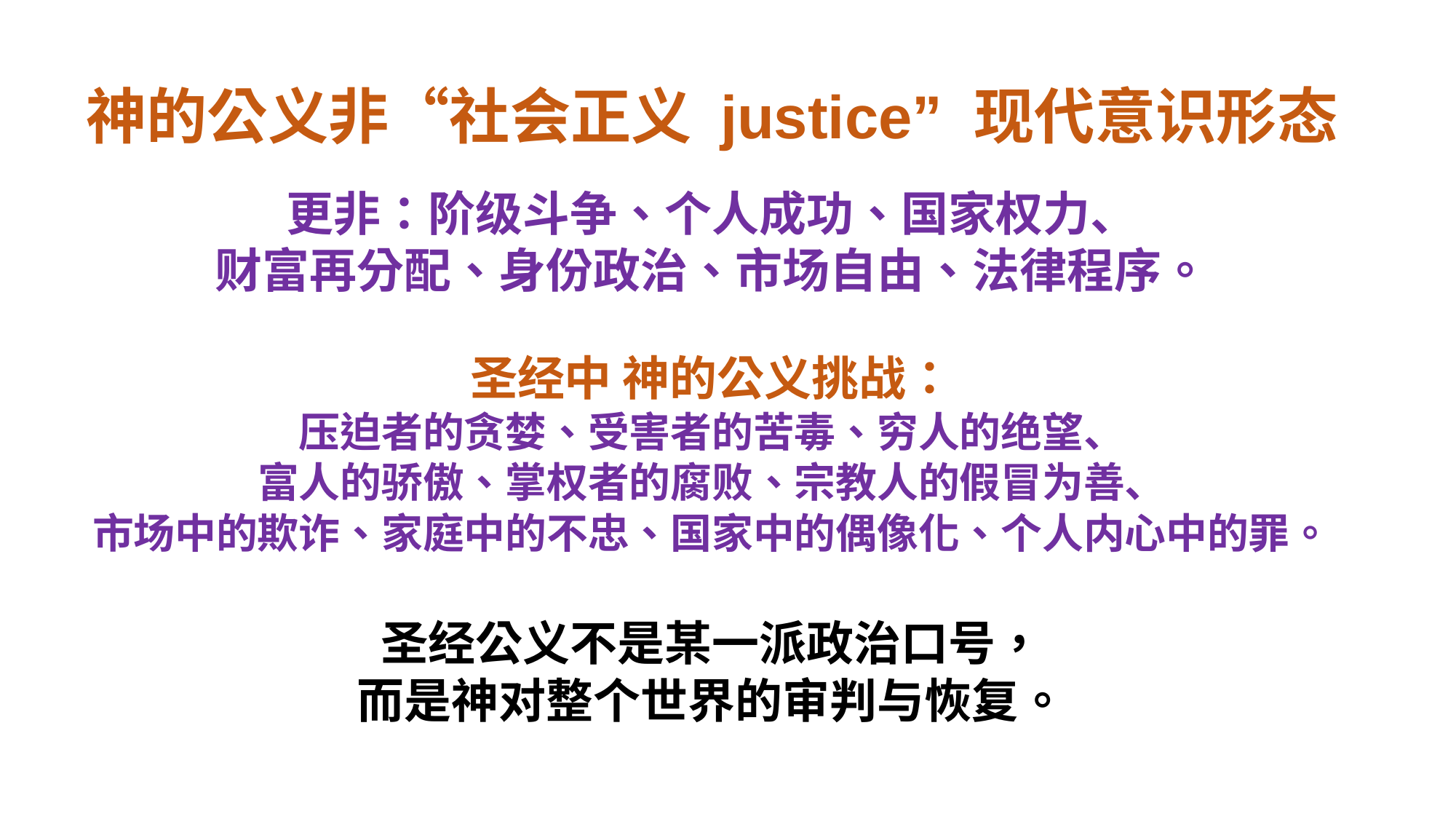

# 神的公义非“社会正义 justice” 现代意识形态
更非：阶级斗争、个人成功、国家权力、
财富再分配、身份政治、市场自由、法律程序。

圣经中 神的公义挑战：
压迫者的贪婪、受害者的苦毒、穷人的绝望、
富人的骄傲、掌权者的腐败、宗教人的假冒为善、
市场中的欺诈、家庭中的不忠、国家中的偶像化、个人内心中的罪。

圣经公义不是某一派政治口号，
而是神对整个世界的审判与恢复。